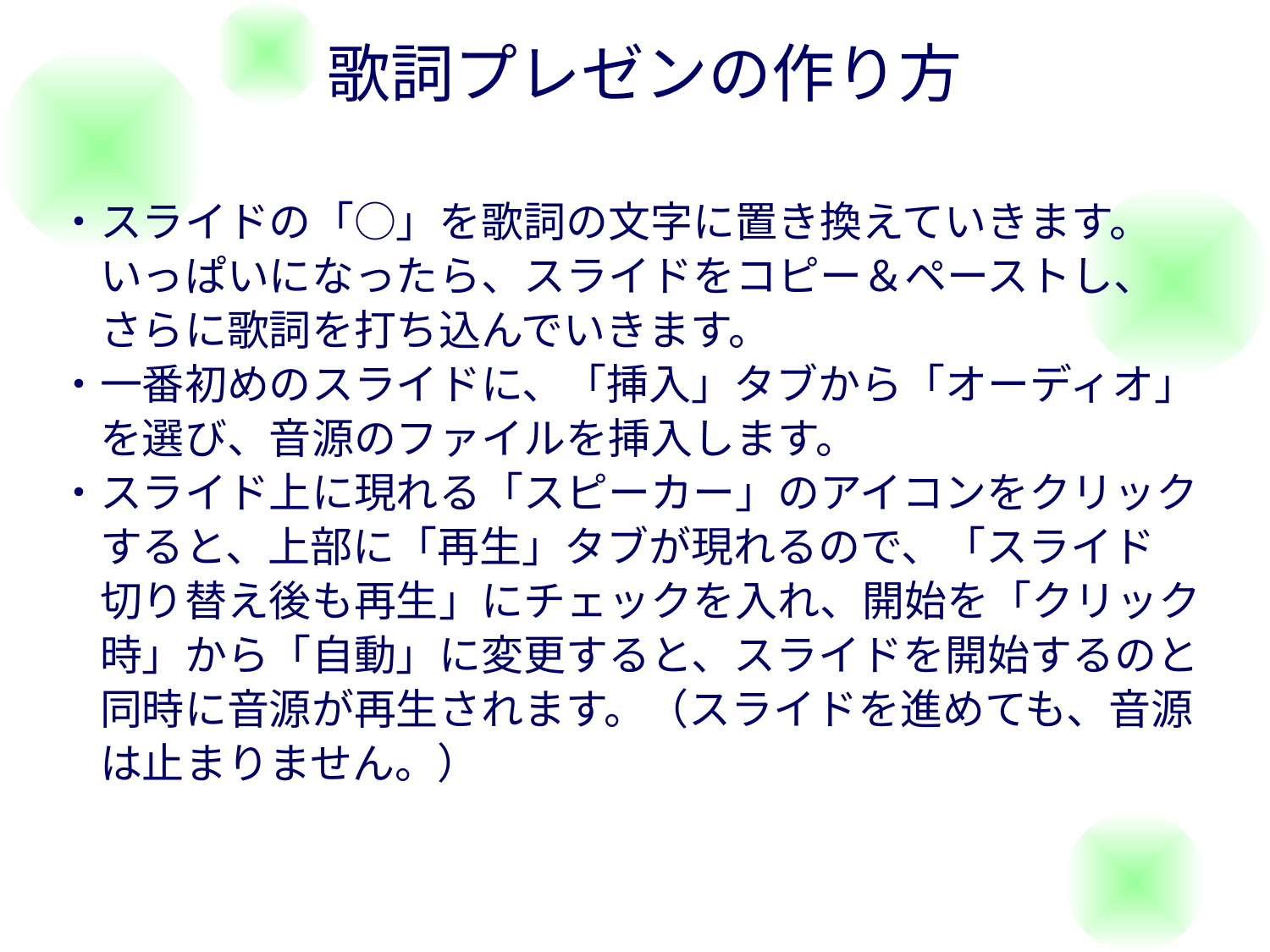

歌詞プレゼンの作り方

・スライドの「○」を歌詞の文字に置き換えていきます。
　いっぱいになったら、スライドをコピー＆ペーストし、
　さらに歌詞を打ち込んでいきます。
・一番初めのスライドに、「挿入」タブから「オーディオ」
　を選び、音源のファイルを挿入します。
・スライド上に現れる「スピーカー」のアイコンをクリック
　すると、上部に「再生」タブが現れるので、「スライド
　切り替え後も再生」にチェックを入れ、開始を「クリック
　時」から「自動」に変更すると、スライドを開始するのと
　同時に音源が再生されます。（スライドを進めても、音源
　は止まりません。）